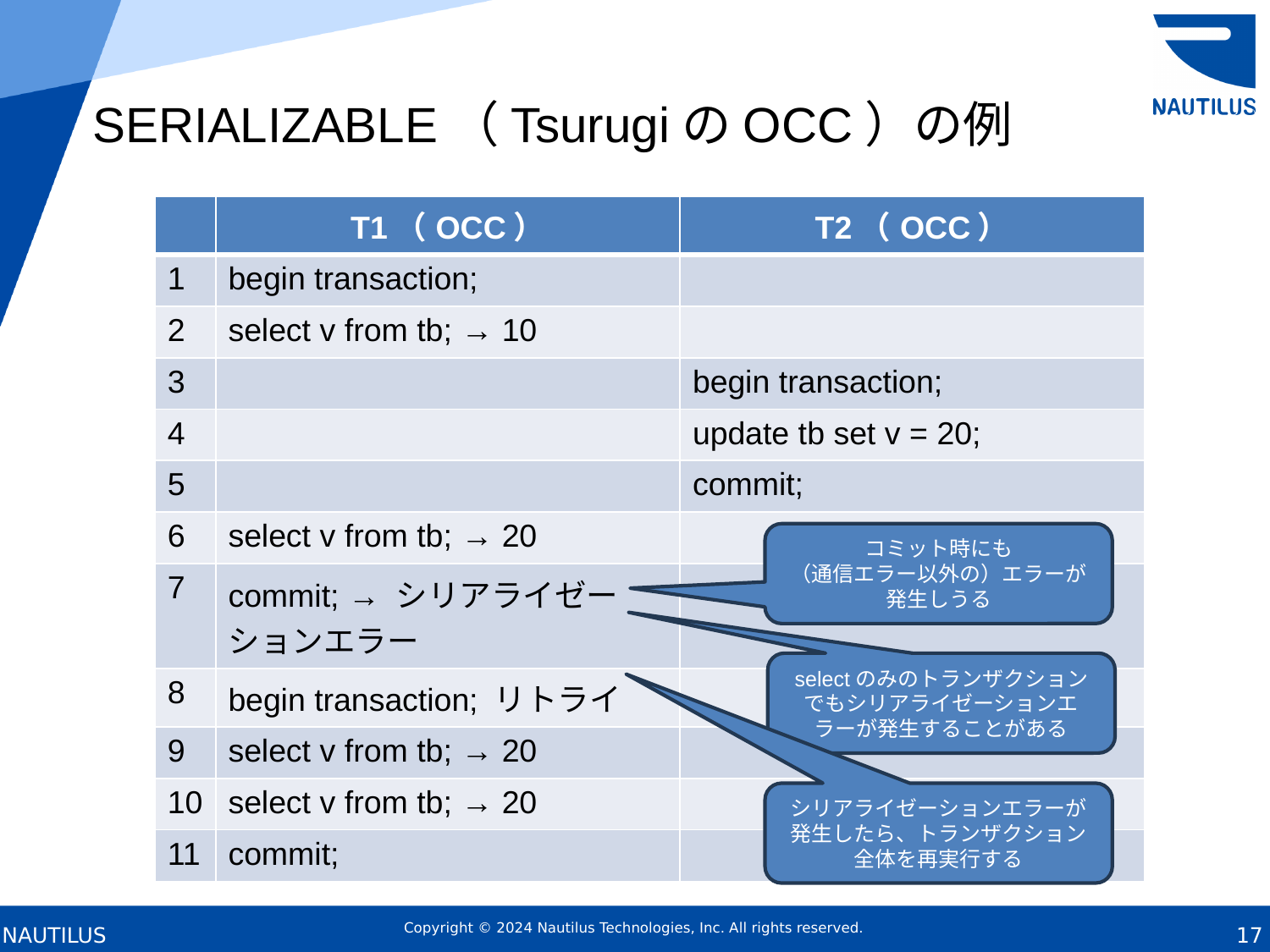

# SERIALIZABLE（TsurugiのOCC）の例

|  | T1（OCC） | T2（OCC） |
| --- | --- | --- |
| 1 | begin transaction; |  |
| 2 | select v from tb; → 10 |  |
| 3 |  | begin transaction; |
| 4 |  | update tb set v = 20; |
| 5 |  | commit; |
| 6 | select v from tb; → 20 |  |
| 7 | commit; → シリアライゼーションエラー |  |
| 8 | begin transaction; リトライ |  |
| 9 | select v from tb; → 20 |  |
| 10 | select v from tb; → 20 |  |
| 11 | commit; |  |
コミット時にも
（通信エラー以外の）エラーが発生しうる
selectのみのトランザクションでもシリアライゼーションエラーが発生することがある
シリアライゼーションエラーが発生したら、トランザクション全体を再実行する